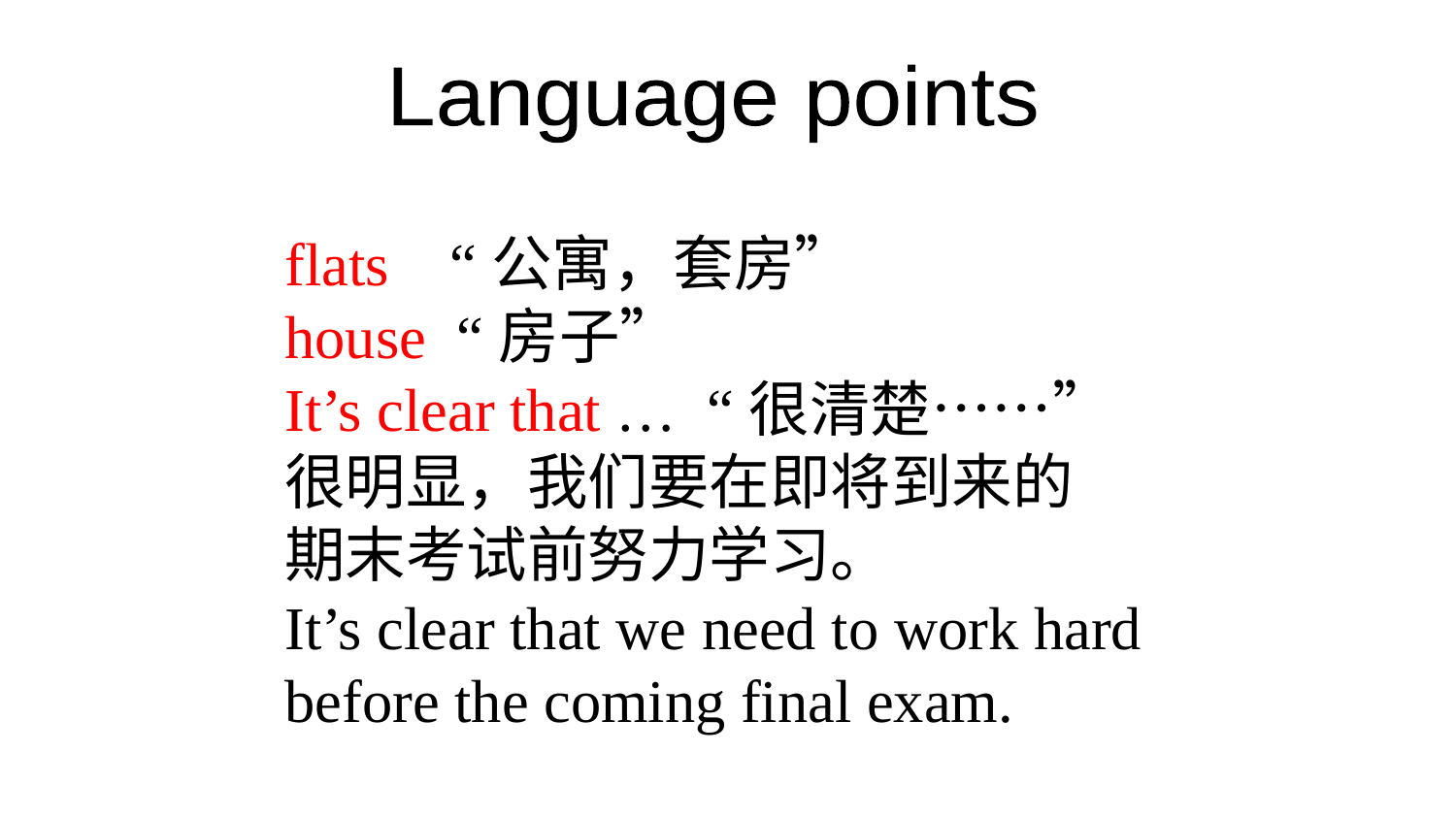

Language points
flats    “公寓，套房”
house  “房子”
It’s clear that …  “很清楚……”
很明显，我们要在即将到来的
期末考试前努力学习。
It’s clear that we need to work hard
before the coming final exam.